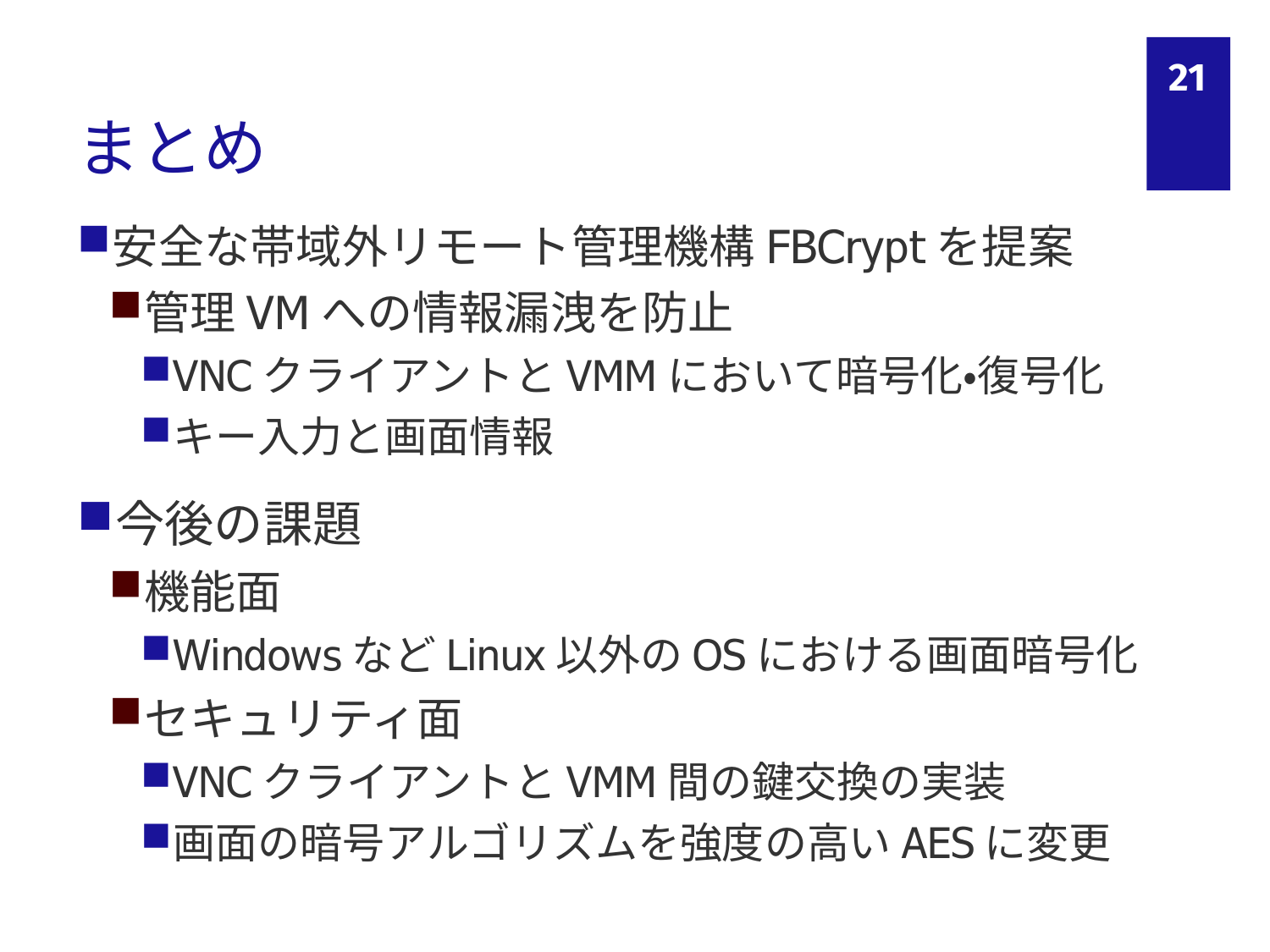

# まとめ
21
安全な帯域外リモート管理機構FBCryptを提案
管理VMへの情報漏洩を防止
VNCクライアントとVMMにおいて暗号化・復号化
キー入力と画面情報
今後の課題
機能面
WindowsなどLinux以外のOSにおける画面暗号化
セキュリティ面
VNCクライアントとVMM間の鍵交換の実装
画面の暗号アルゴリズムを強度の高いAESに変更